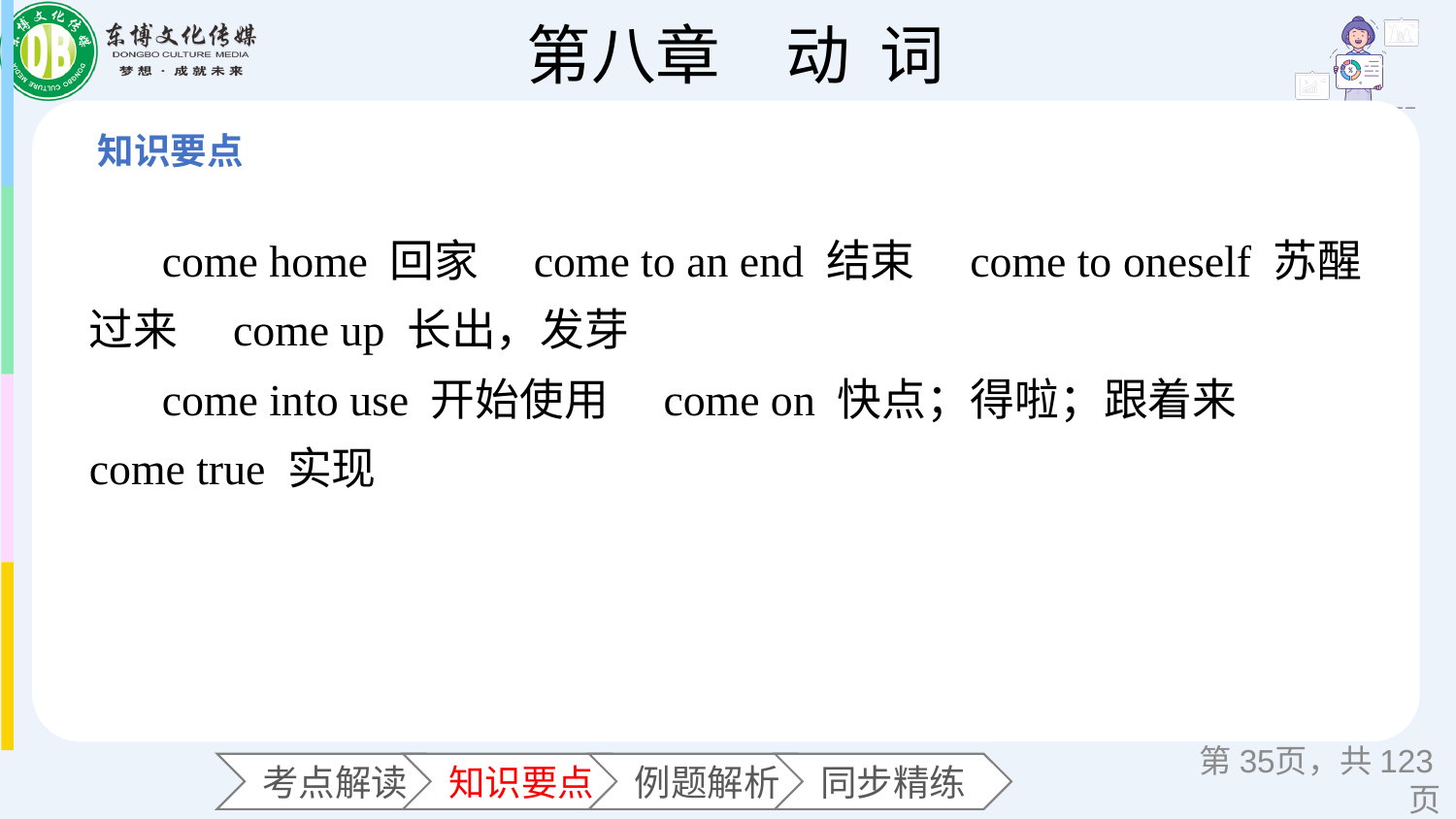

come home 回家　come to an end 结束　come to oneself 苏醒过来　come up 长出，发芽
come into use 开始使用　come on 快点；得啦；跟着来   come true 实现

第35页，共123页